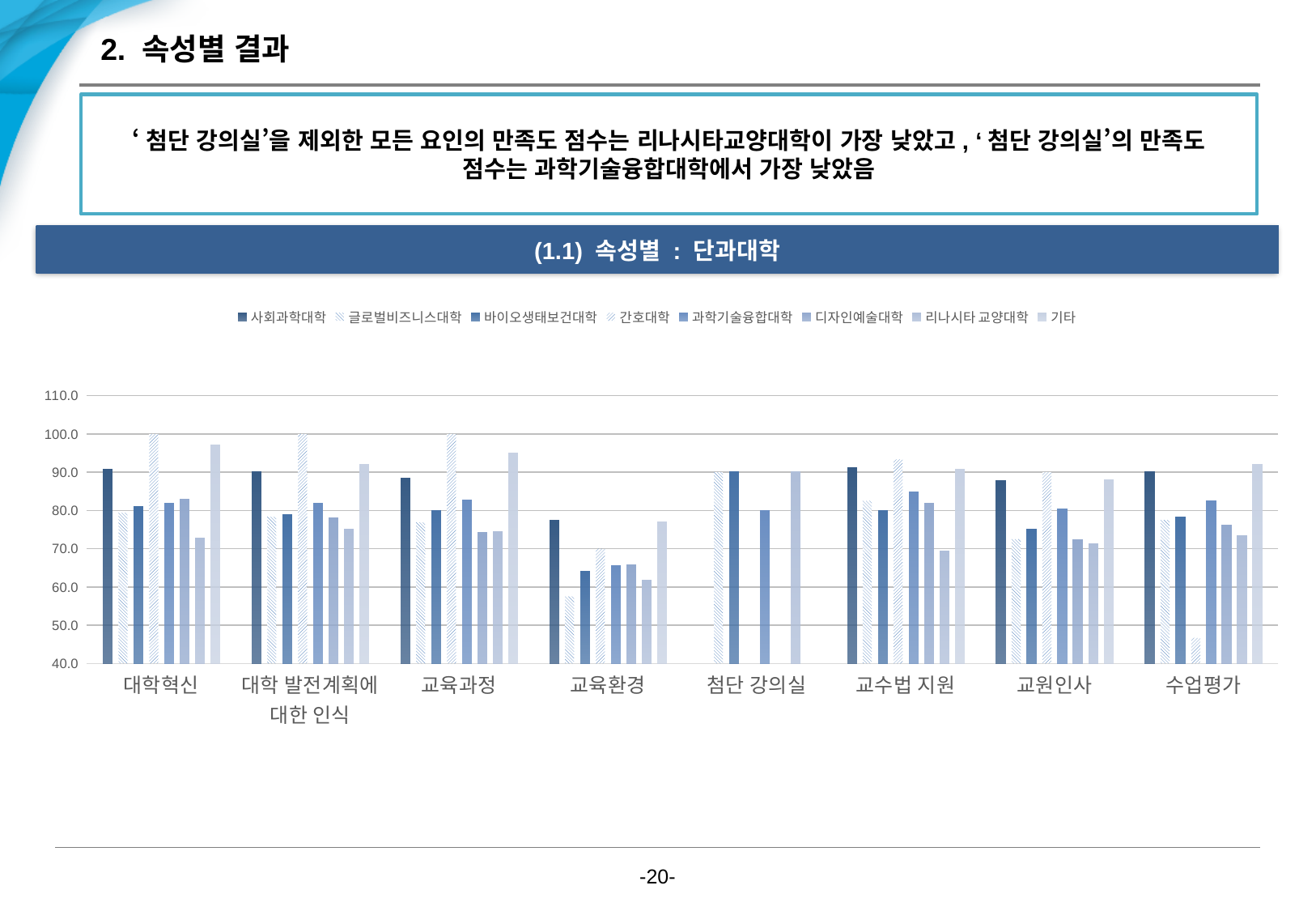

# 2. 속성별 결과

‘첨단 강의실’을 제외한 모든 요인의 만족도 점수는 리나시타교양대학이 가장 낮았고, ‘첨단 강의실’의 만족도 점수는 과학기술융합대학에서 가장 낮았음
(1.1) 속성별 : 단과대학

### Chart

| Category | 사회과학대학 | 글로벌비즈니스대학 | 바이오생태보건대학 | 간호대학 | 과학기술융합대학 | 디자인예술대학 | 리나시타 교양대학 | 기타 |
|---|---|---|---|---|---|---|---|---|
| 대학혁신 | 90.83333333333333 | 79.375 | 80.9090909090909 | 100.0 | 81.81818181818181 | 82.85714285714286 | 72.66666666666667 | 97.0 |
| 대학 발전계획에 대한 인식 | 90.0 | 78.33333333375 | 78.78787878818183 | 100.0 | 81.81818181909091 | 78.0952380957143 | 75.11111111133333 | 92.0 |
| 교육과정 | 88.33333333333333 | 76.875 | 80.0 | 100.0 | 82.72727272727273 | 74.28571428571429 | 74.33333333333333 | 95.0 |
| 교육환경 | 77.5 | 57.5 | 64.0909090909091 | 70.0 | 65.45454545454545 | 65.71428571428571 | 61.666666666666664 | 77.0 |
| 첨단 강의실 | None | 90.0 | 90.0 | None | 80.0 | None | 90.0 | None |
| 교수법 지원 | 91.11111111000001 | 82.5 | 79.9999999990909 | 93.33333333 | 84.84848484727272 | 81.9047619042857 | 69.33333333333333 | 90.666666666 |
| 교원인사 | 87.77777777833334 | 72.5 | 75.15151515181819 | 90.0 | 80.30303030363635 | 72.38095238000001 | 71.33333333399999 | 88.0 |
| 수업평가 | 90.0 | 77.50000000125 | 78.18181818181819 | 46.66666667 | 82.42424242363637 | 76.19047619000001 | 73.33333333333333 | 92.0 |
-20-